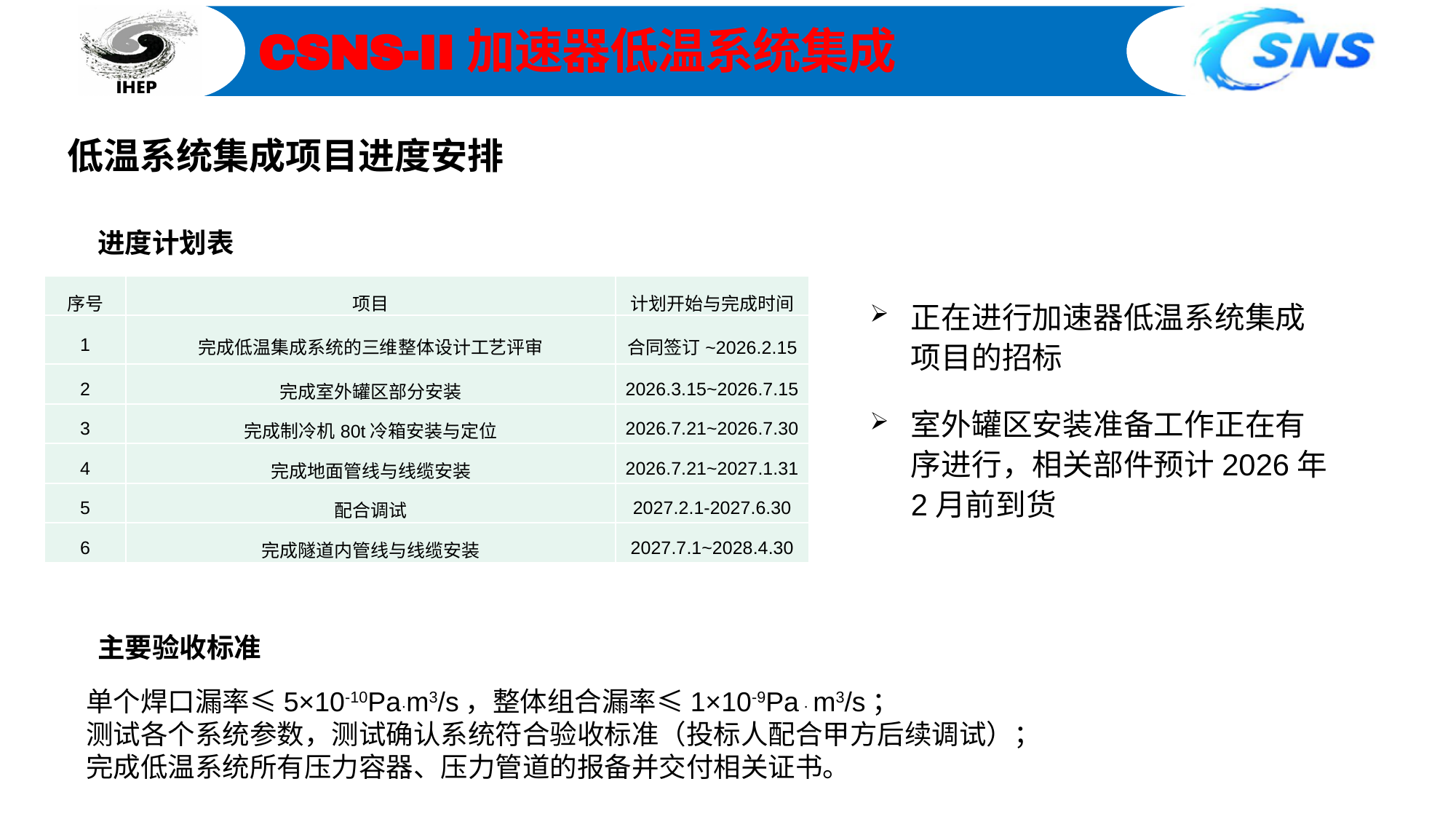

CSNS-II加速器低温系统集成
低温系统集成项目进度安排

进度计划表
| 序号 | 项目 | 计划开始与完成时间 |
| --- | --- | --- |
| 1 | 完成低温集成系统的三维整体设计工艺评审 | 合同签订~2026.2.15 |
| 2 | 完成室外罐区部分安装 | 2026.3.15~2026.7.15 |
| 3 | 完成制冷机80t冷箱安装与定位 | 2026.7.21~2026.7.30 |
| 4 | 完成地面管线与线缆安装 | 2026.7.21~2027.1.31 |
| 5 | 配合调试 | 2027.2.1-2027.6.30 |
| 6 | 完成隧道内管线与线缆安装 | 2027.7.1~2028.4.30 |
正在进行加速器低温系统集成项目的招标
室外罐区安装准备工作正在有序进行，相关部件预计2026年2月前到货
主要验收标准
单个焊口漏率≤5×10-10Pa·m3/s，整体组合漏率≤1×10-9Pa · m3/s；
测试各个系统参数，测试确认系统符合验收标准（投标人配合甲方后续调试）；
完成低温系统所有压力容器、压力管道的报备并交付相关证书。
加速器中心低温组